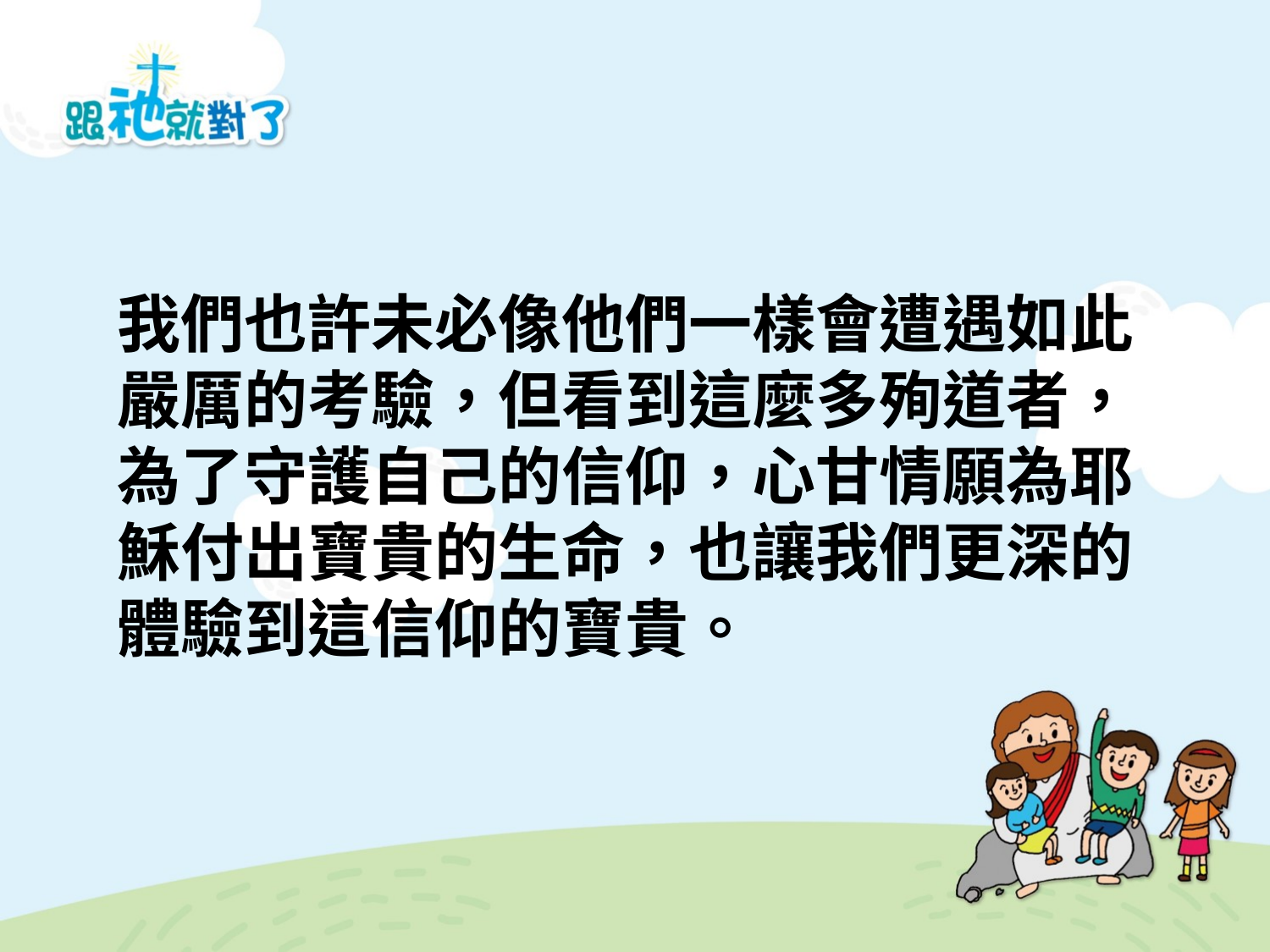

我們也許未必像他們一樣會遭遇如此嚴厲的考驗，但看到這麼多殉道者，為了守護自己的信仰，心甘情願為耶穌付出寶貴的生命，也讓我們更深的體驗到這信仰的寶貴。